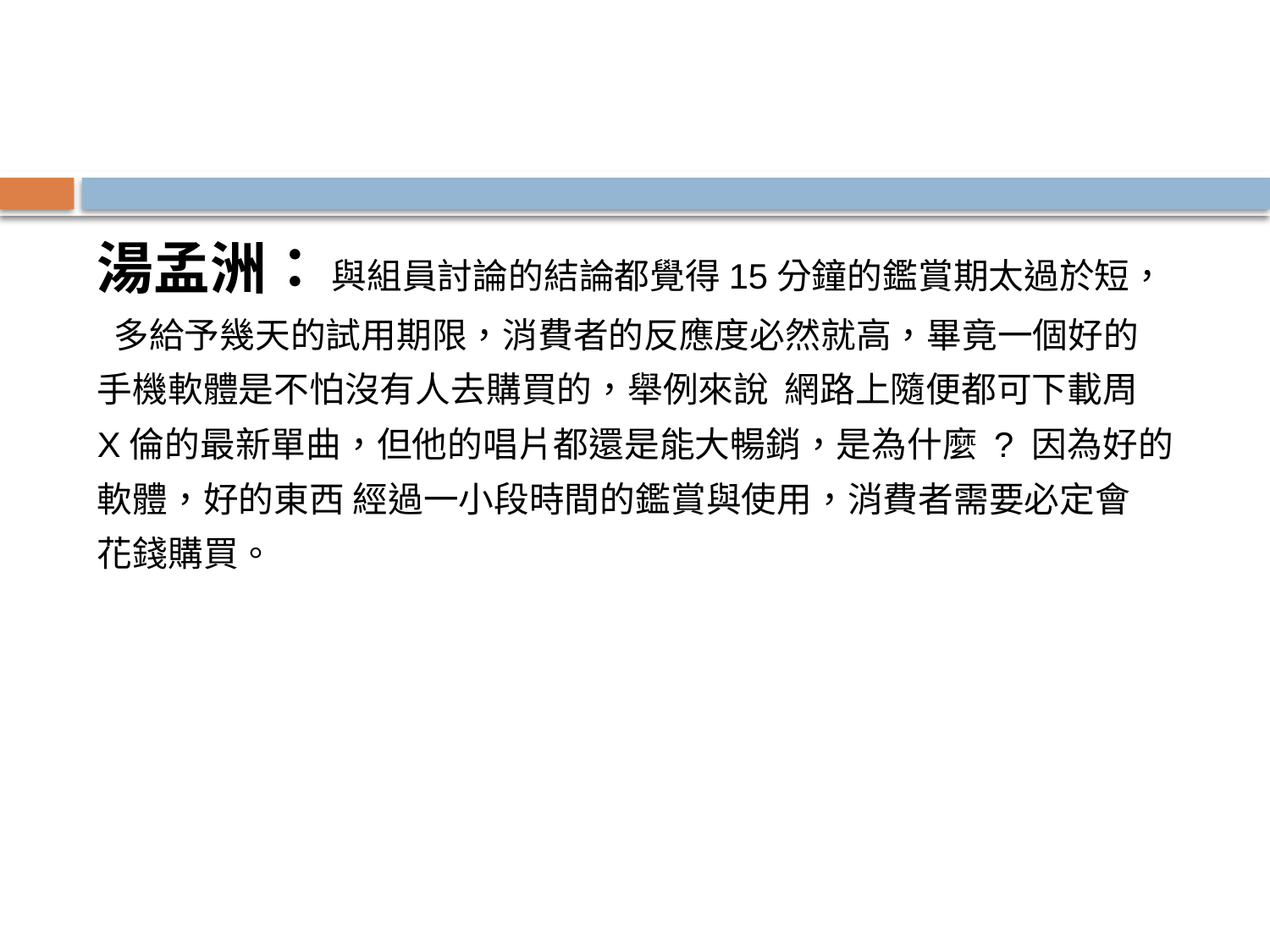

#
湯孟洲： 與組員討論的結論都覺得15分鐘的鑑賞期太過於短，
 多給予幾天的試用期限，消費者的反應度必然就高，畢竟一個好的
手機軟體是不怕沒有人去購買的，舉例來說  網路上隨便都可下載周
X倫的最新單曲，但他的唱片都還是能大暢銷，是為什麼 ? 因為好的
軟體，好的東西 經過一小段時間的鑑賞與使用，消費者需要必定會
花錢購買。